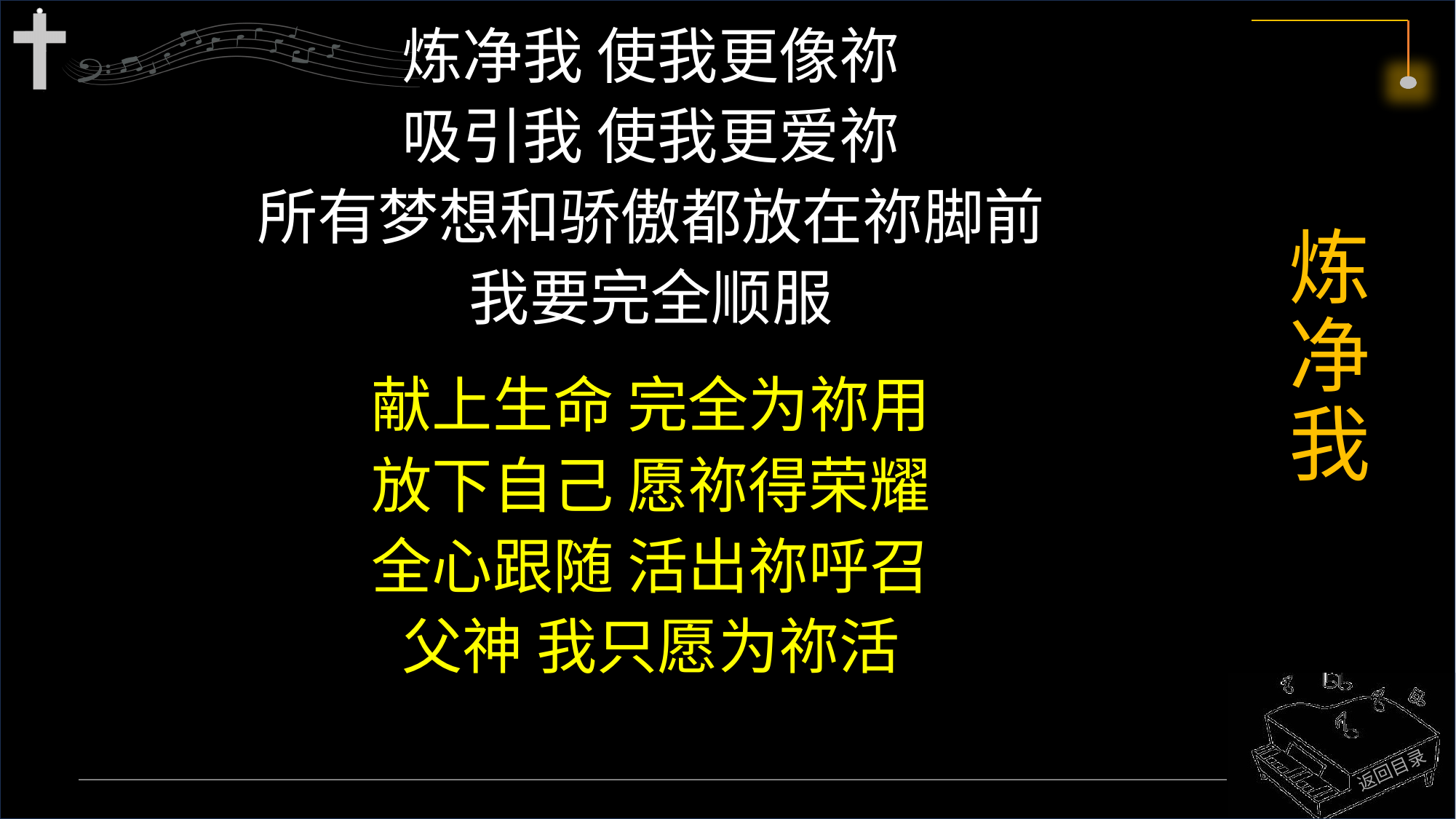

炼净我 使我更像祢
吸引我 使我更爱祢
所有梦想和骄傲都放在祢脚前
我要完全顺服

献上生命 完全为祢用
放下自己 愿祢得荣耀
全心跟随 活出祢呼召
父神 我只愿为祢活
# 炼净我